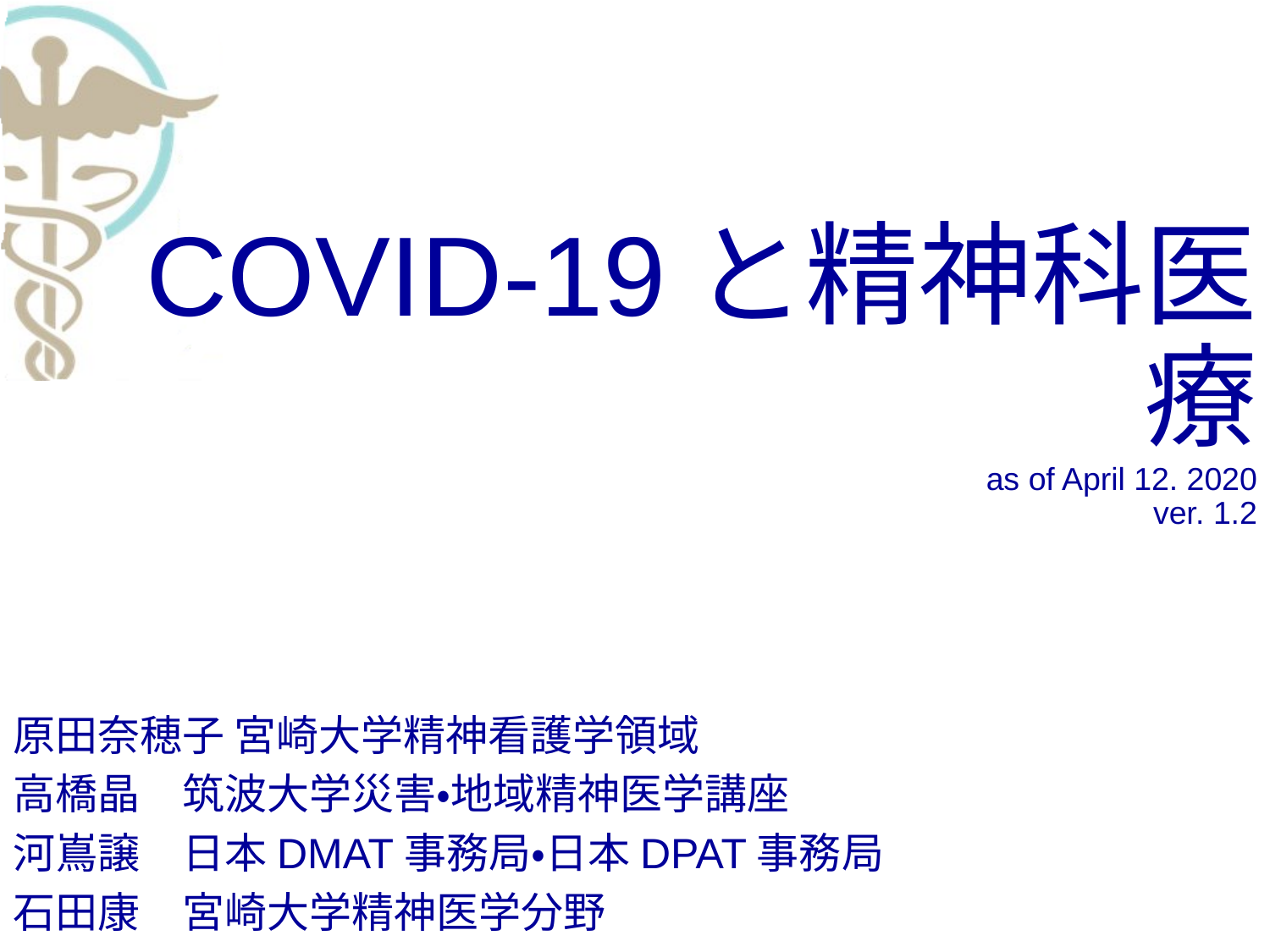

# COVID-19と精神科医療 as of April 12. 2020 ver. 1.2
原田奈穂子 宮崎大学精神看護学領域
高橋晶　筑波大学災害・地域精神医学講座
河嶌譲　日本DMAT事務局・日本DPAT事務局
石田康　宮崎大学精神医学分野